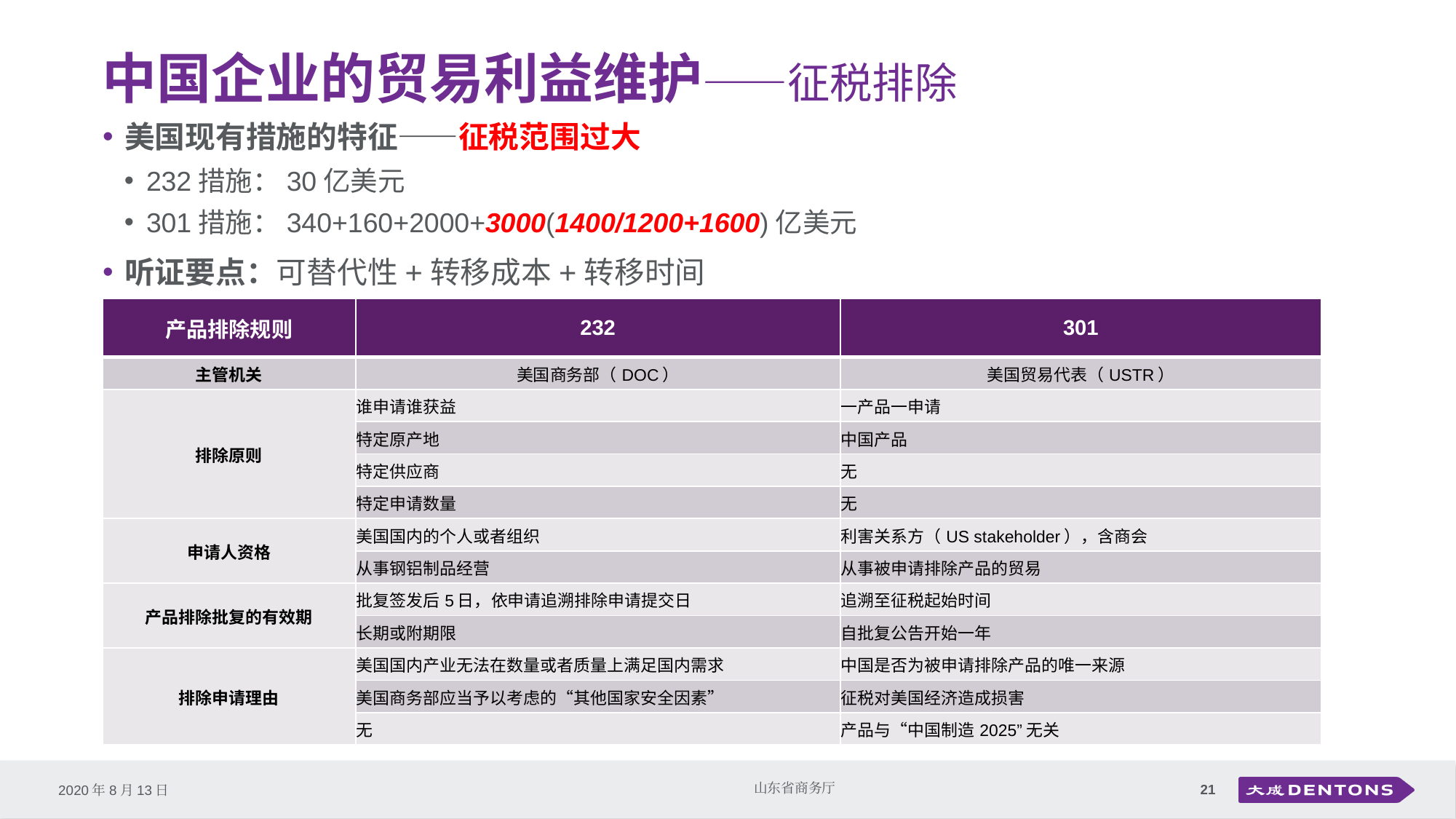

# 中国企业的贸易利益维护——征税排除
美国现有措施的特征——征税范围过大
232措施：30亿美元
301措施：340+160+2000+3000(1400/1200+1600)亿美元
听证要点：可替代性+转移成本+转移时间
| 产品排除规则 | 232 | 301 |
| --- | --- | --- |
| 主管机关 | 美国商务部（DOC） | 美国贸易代表（USTR） |
| 排除原则 | 谁申请谁获益 | 一产品一申请 |
|  | 特定原产地 | 中国产品 |
|  | 特定供应商 | 无 |
|  | 特定申请数量 | 无 |
| 申请人资格 | 美国国内的个人或者组织 | 利害关系方（US stakeholder），含商会 |
|  | 从事钢铝制品经营 | 从事被申请排除产品的贸易 |
| 产品排除批复的有效期 | 批复签发后5日，依申请追溯排除申请提交日 | 追溯至征税起始时间 |
|  | 长期或附期限 | 自批复公告开始一年 |
| 排除申请理由 | 美国国内产业无法在数量或者质量上满足国内需求 | 中国是否为被申请排除产品的唯一来源 |
|  | 美国商务部应当予以考虑的“其他国家安全因素” | 征税对美国经济造成损害 |
|  | 无 | 产品与“中国制造2025”无关 |
21
山东省商务厅
2020年8月13日